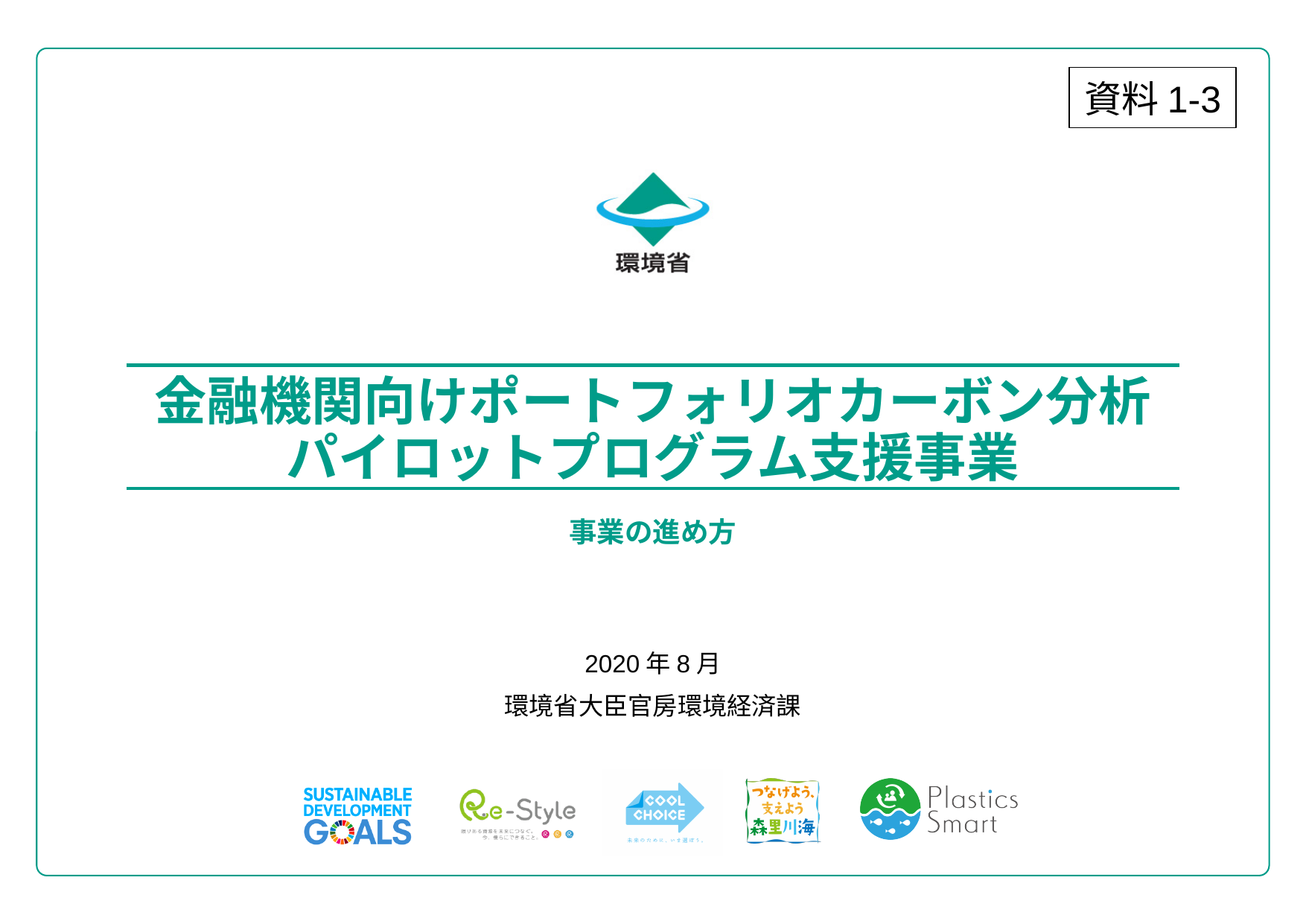

資料1-3
# 金融機関向けポートフォリオカーボン分析 パイロットプログラム支援事業
事業の進め方
2020年8月
環境省大臣官房環境経済課